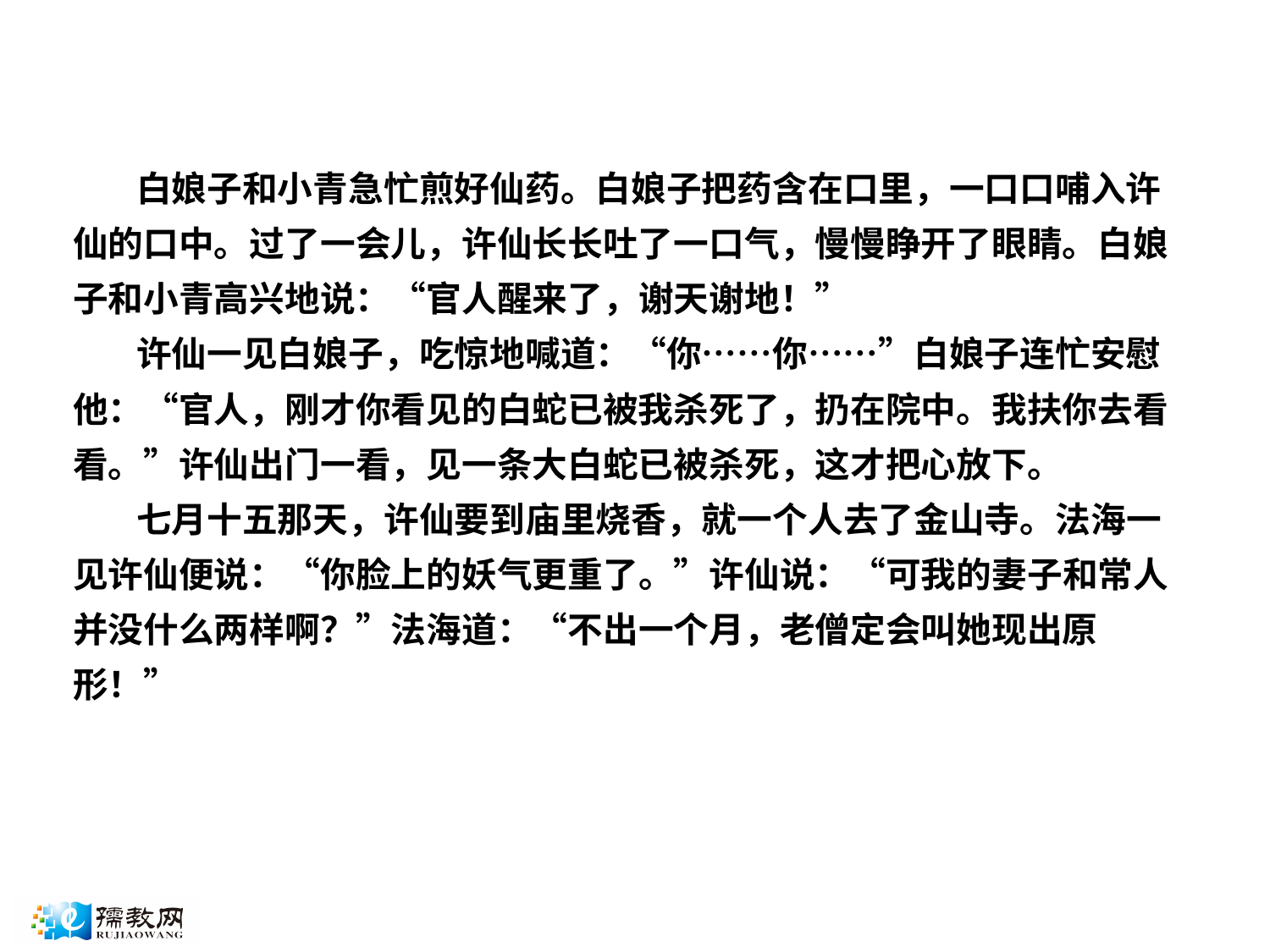

白娘子和小青急忙煎好仙药。白娘子把药含在口里，一口口哺入许仙的口中。过了一会儿，许仙长长吐了一口气，慢慢睁开了眼睛。白娘子和小青高兴地说：“官人醒来了，谢天谢地！”
许仙一见白娘子，吃惊地喊道：“你……你……”白娘子连忙安慰他：“官人，刚才你看见的白蛇已被我杀死了，扔在院中。我扶你去看看。”许仙出门一看，见一条大白蛇已被杀死，这才把心放下。
七月十五那天，许仙要到庙里烧香，就一个人去了金山寺。法海一见许仙便说：“你脸上的妖气更重了。”许仙说：“可我的妻子和常人并没什么两样啊？”法海道：“不出一个月，老僧定会叫她现出原形！”